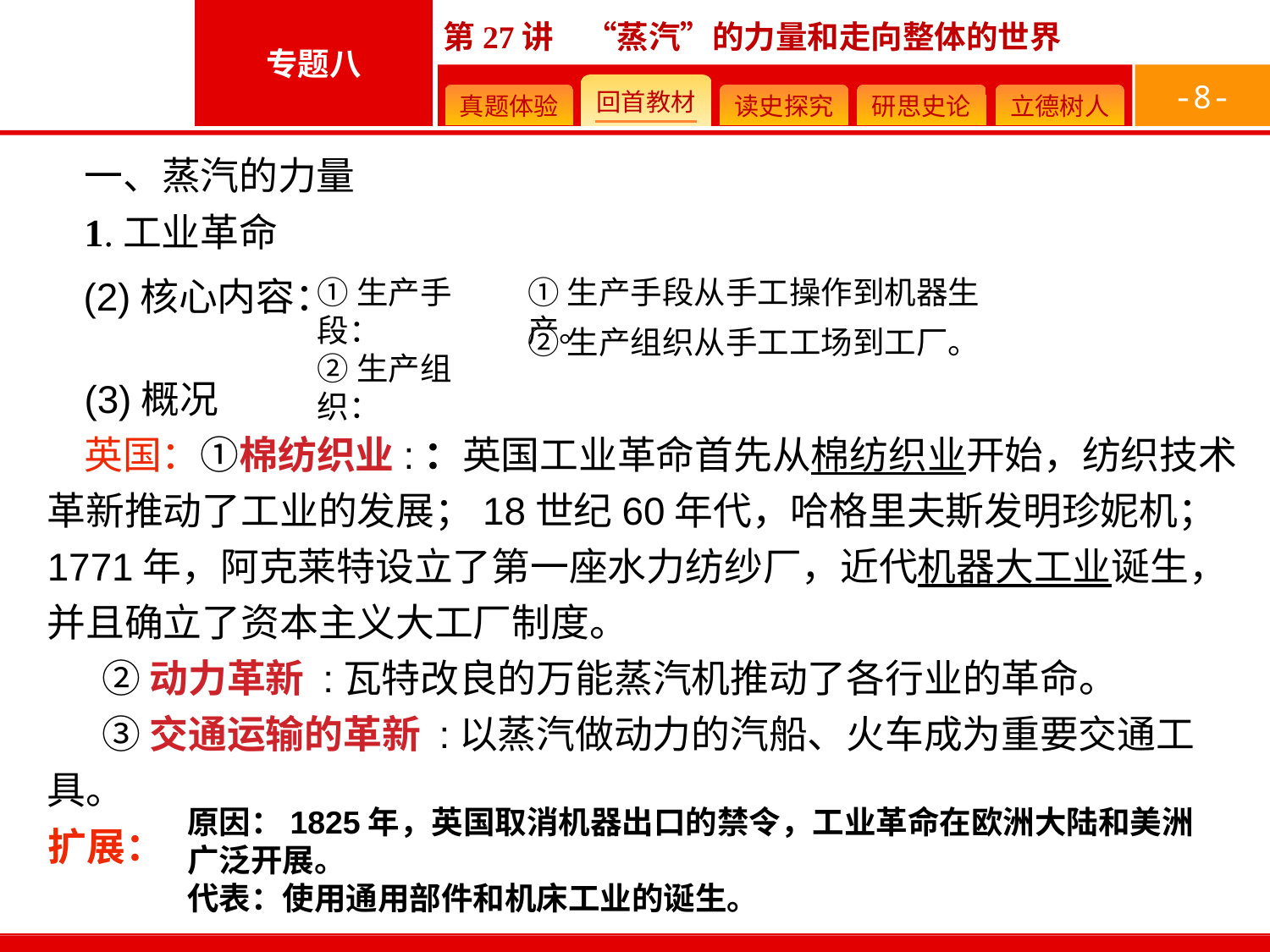

-8-
一、蒸汽的力量
1.工业革命

(3)概况
英国：①棉纺织业:：英国工业革命首先从棉纺织业开始，纺织技术革新推动了工业的发展；18世纪60年代，哈格里夫斯发明珍妮机；1771年，阿克莱特设立了第一座水力纺纱厂，近代机器大工业诞生，并且确立了资本主义大工厂制度。
  ②动力革新 :瓦特改良的万能蒸汽机推动了各行业的革命。
  ③交通运输的革新 :以蒸汽做动力的汽船、火车成为重要交通工具。
(2)核心内容：
①生产手段：
②生产组织：

①生产手段从手工操作到机器生产。

②生产组织从手工工场到工厂。

原因：1825年，英国取消机器出口的禁令，工业革命在欧洲大陆和美洲广泛开展。
代表：使用通用部件和机床工业的诞生。
扩展：